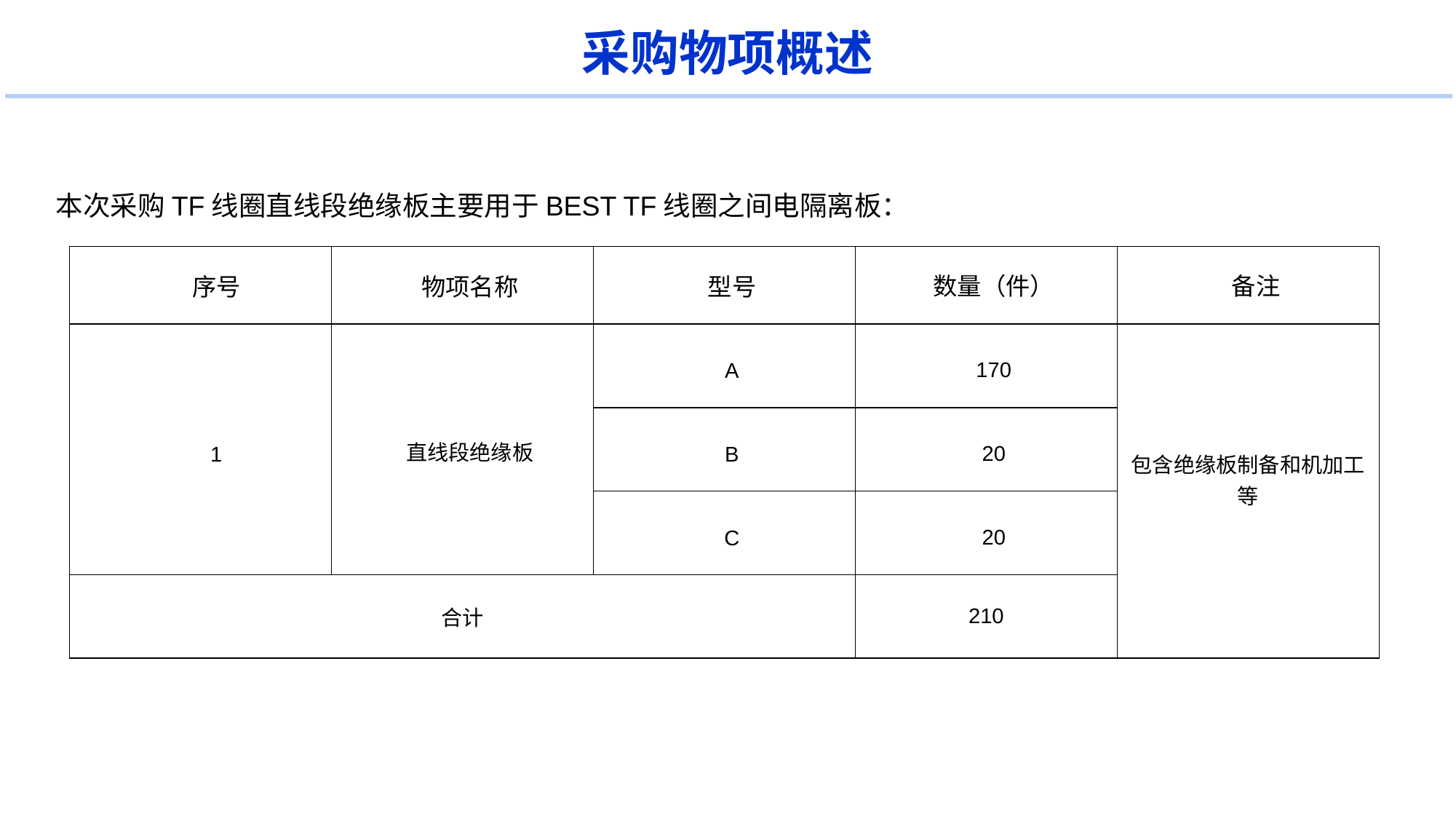

采购物项概述
本次采购TF线圈直线段绝缘板主要用于BEST TF线圈之间电隔离板：
| 序号 | 物项名称 | 型号 | 数量（件） | 备注 |
| --- | --- | --- | --- | --- |
| 1 | 直线段绝缘板 | A | 170 | 包含绝缘板制备和机加工等 |
|  |  | B | 20 |  |
|  |  | C | 20 |  |
| 合计 |  |  | 210 |  |